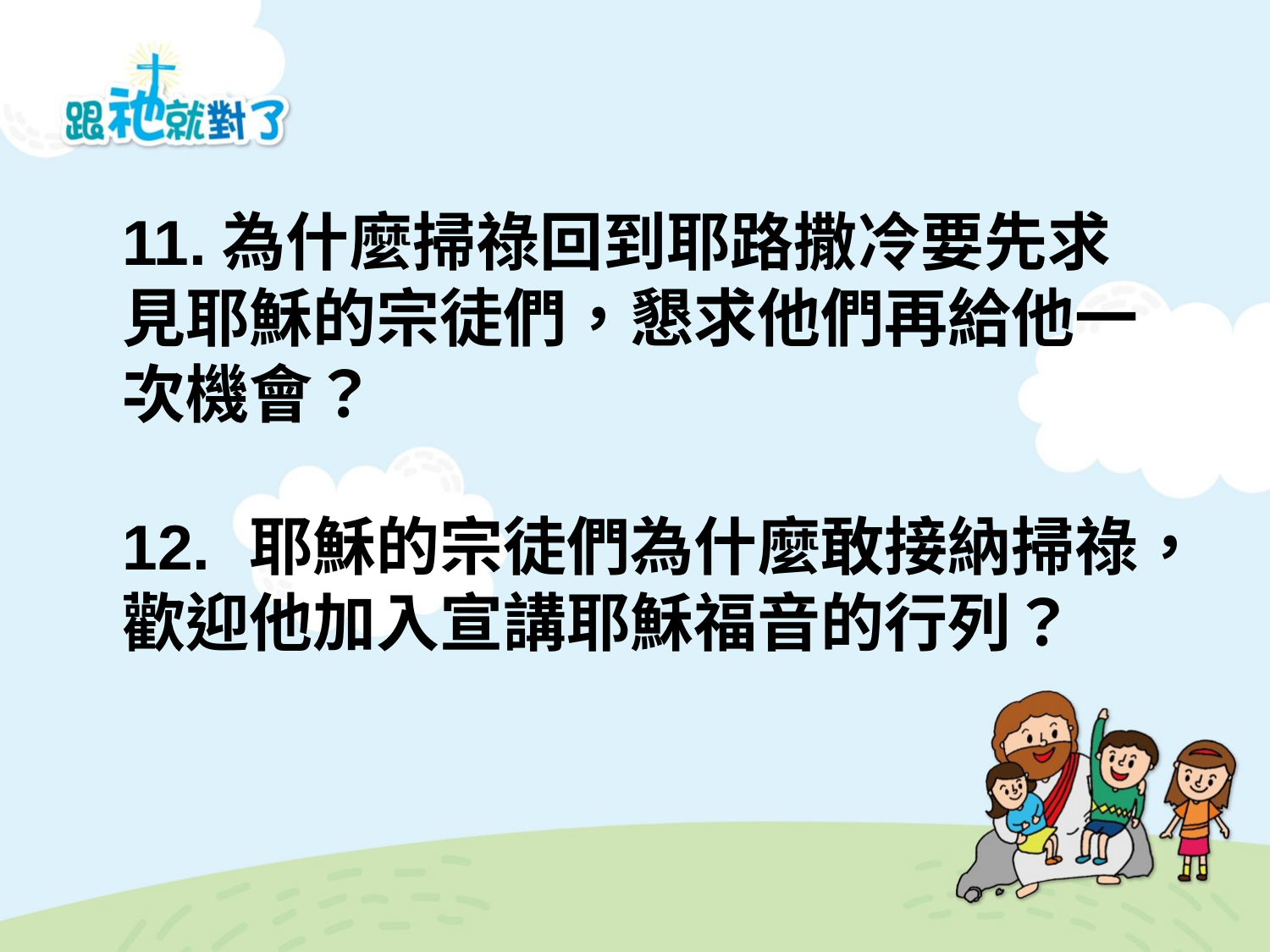

11.為什麼掃祿回到耶路撒冷要先求見耶穌的宗徒們，懇求他們再給他一次機會？

12.	耶穌的宗徒們為什麼敢接納掃祿，歡迎他加入宣講耶穌福音的行列？